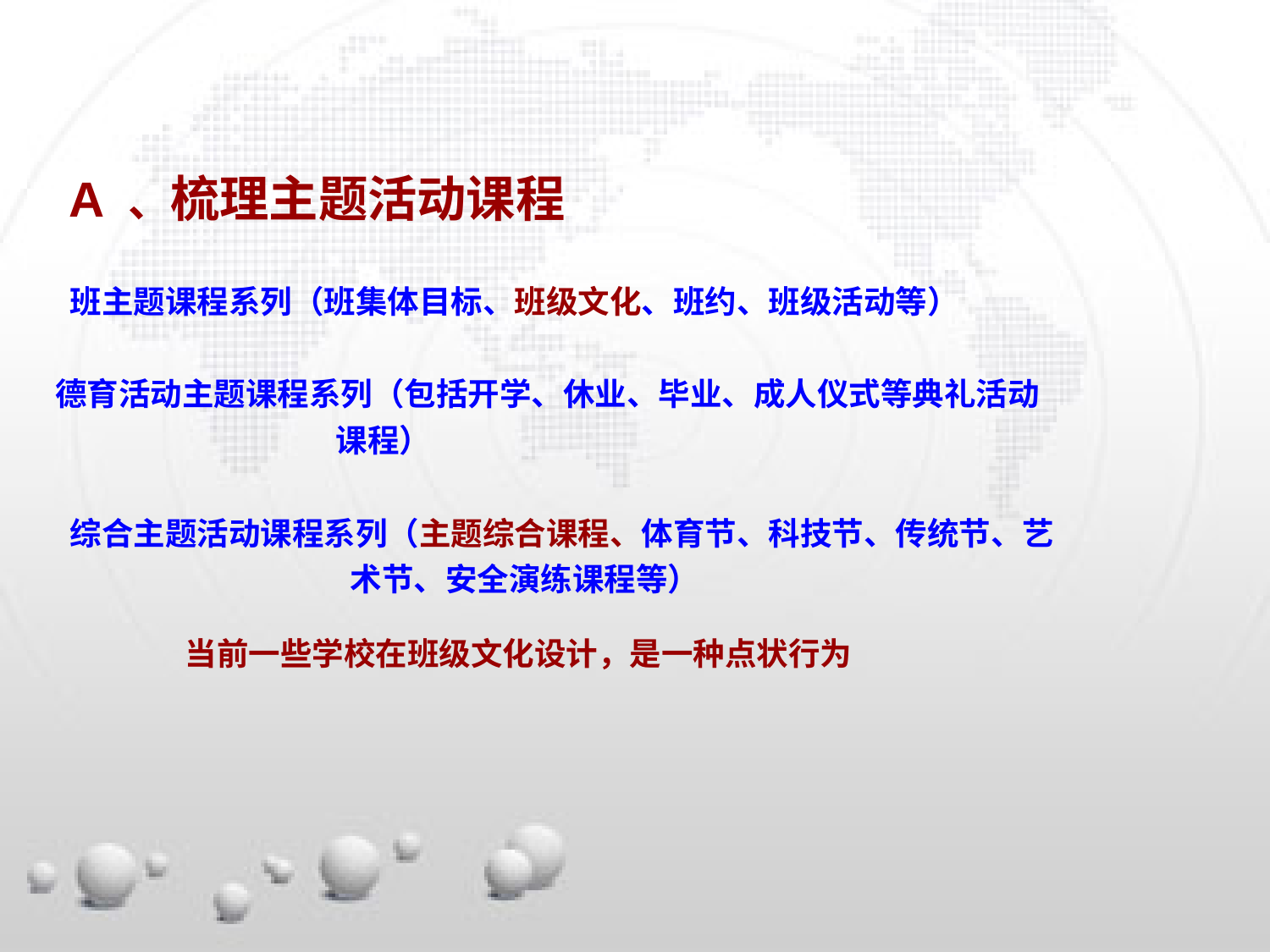

A 、梳理主题活动课程

 班主题课程系列（班集体目标、班级文化、班约、班级活动等）

德育活动主题课程系列（包括开学、休业、毕业、成人仪式等典礼活动
                                      课程）

 综合主题活动课程系列（主题综合课程、体育节、科技节、传统节、艺
                                        术节、安全演练课程等）

                 当前一些学校在班级文化设计，是一种点状行为